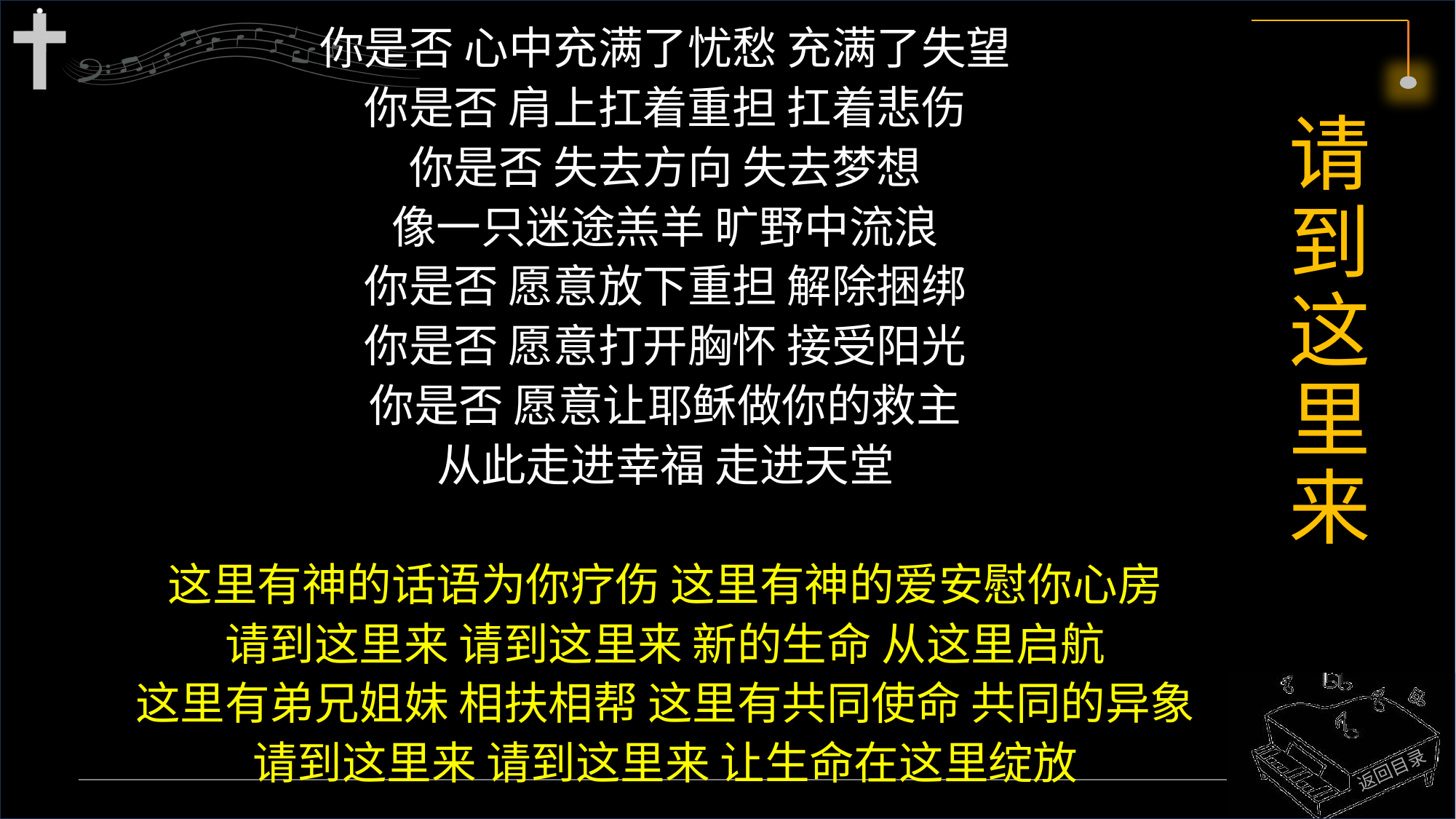

你是否 心中充满了忧愁 充满了失望
你是否 肩上扛着重担 扛着悲伤
你是否 失去方向 失去梦想
像一只迷途羔羊 旷野中流浪
你是否 愿意放下重担 解除捆绑
你是否 愿意打开胸怀 接受阳光
你是否 愿意让耶稣做你的救主
从此走进幸福 走进天堂

这里有神的话语为你疗伤 这里有神的爱安慰你心房
请到这里来 请到这里来 新的生命 从这里启航
这里有弟兄姐妹 相扶相帮 这里有共同使命 共同的异象
请到这里来 请到这里来 让生命在这里绽放
# 请到这里来